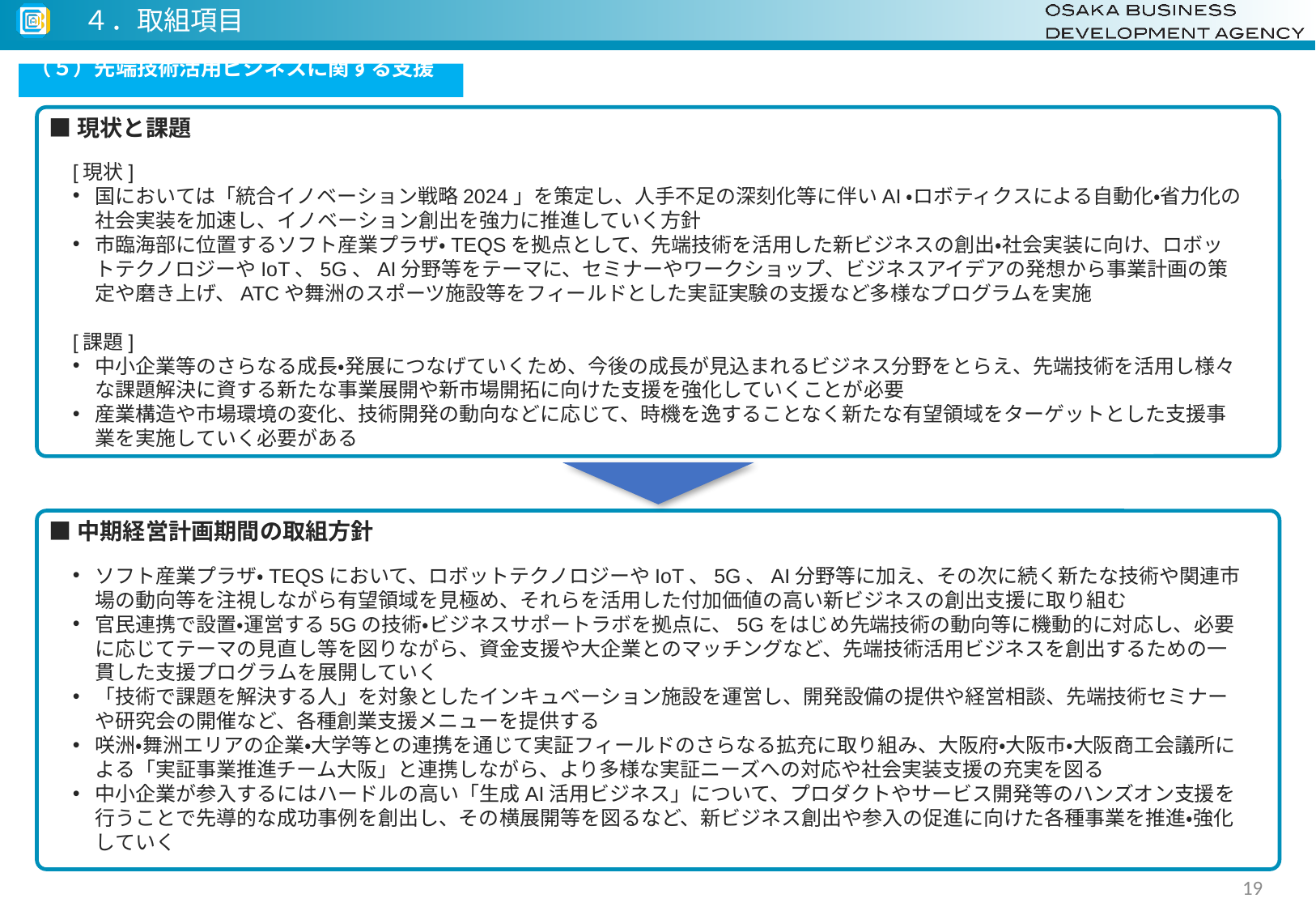

４．取組項目
（５）先端技術活用ビジネスに関する支援

■現状と課題
[現状]
国においては「統合イノベーション戦略2024」を策定し、人手不足の深刻化等に伴いAI・ロボティクスによる自動化・省力化の社会実装を加速し、イノベーション創出を強力に推進していく方針
市臨海部に位置するソフト産業プラザ・TEQSを拠点として、先端技術を活用した新ビジネスの創出・社会実装に向け、ロボットテクノロジーやIoT、5G、AI分野等をテーマに、セミナーやワークショップ、ビジネスアイデアの発想から事業計画の策定や磨き上げ、ATCや舞洲のスポーツ施設等をフィールドとした実証実験の支援など多様なプログラムを実施

[課題]
中小企業等のさらなる成長・発展につなげていくため、今後の成長が見込まれるビジネス分野をとらえ、先端技術を活用し様々な課題解決に資する新たな事業展開や新市場開拓に向けた支援を強化していくことが必要
産業構造や市場環境の変化、技術開発の動向などに応じて、時機を逸することなく新たな有望領域をターゲットとした支援事業を実施していく必要がある

■中期経営計画期間の取組方針
ソフト産業プラザ・TEQSにおいて、ロボットテクノロジーやIoT、5G、AI分野等に加え、その次に続く新たな技術や関連市場の動向等を注視しながら有望領域を見極め、それらを活用した付加価値の高い新ビジネスの創出支援に取り組む
官民連携で設置・運営する5Gの技術・ビジネスサポートラボを拠点に、5Gをはじめ先端技術の動向等に機動的に対応し、必要に応じてテーマの見直し等を図りながら、資金支援や大企業とのマッチングなど、先端技術活用ビジネスを創出するための一貫した支援プログラムを展開していく
「技術で課題を解決する人」を対象としたインキュベーション施設を運営し、開発設備の提供や経営相談、先端技術セミナーや研究会の開催など、各種創業支援メニューを提供する
咲洲・舞洲エリアの企業・大学等との連携を通じて実証フィールドのさらなる拡充に取り組み、大阪府・大阪市・大阪商工会議所による「実証事業推進チーム大阪」と連携しながら、より多様な実証ニーズへの対応や社会実装支援の充実を図る
中小企業が参入するにはハードルの高い「生成AI活用ビジネス」について、プロダクトやサービス開発等のハンズオン支援を行うことで先導的な成功事例を創出し、その横展開等を図るなど、新ビジネス創出や参入の促進に向けた各種事業を推進・強化していく
19